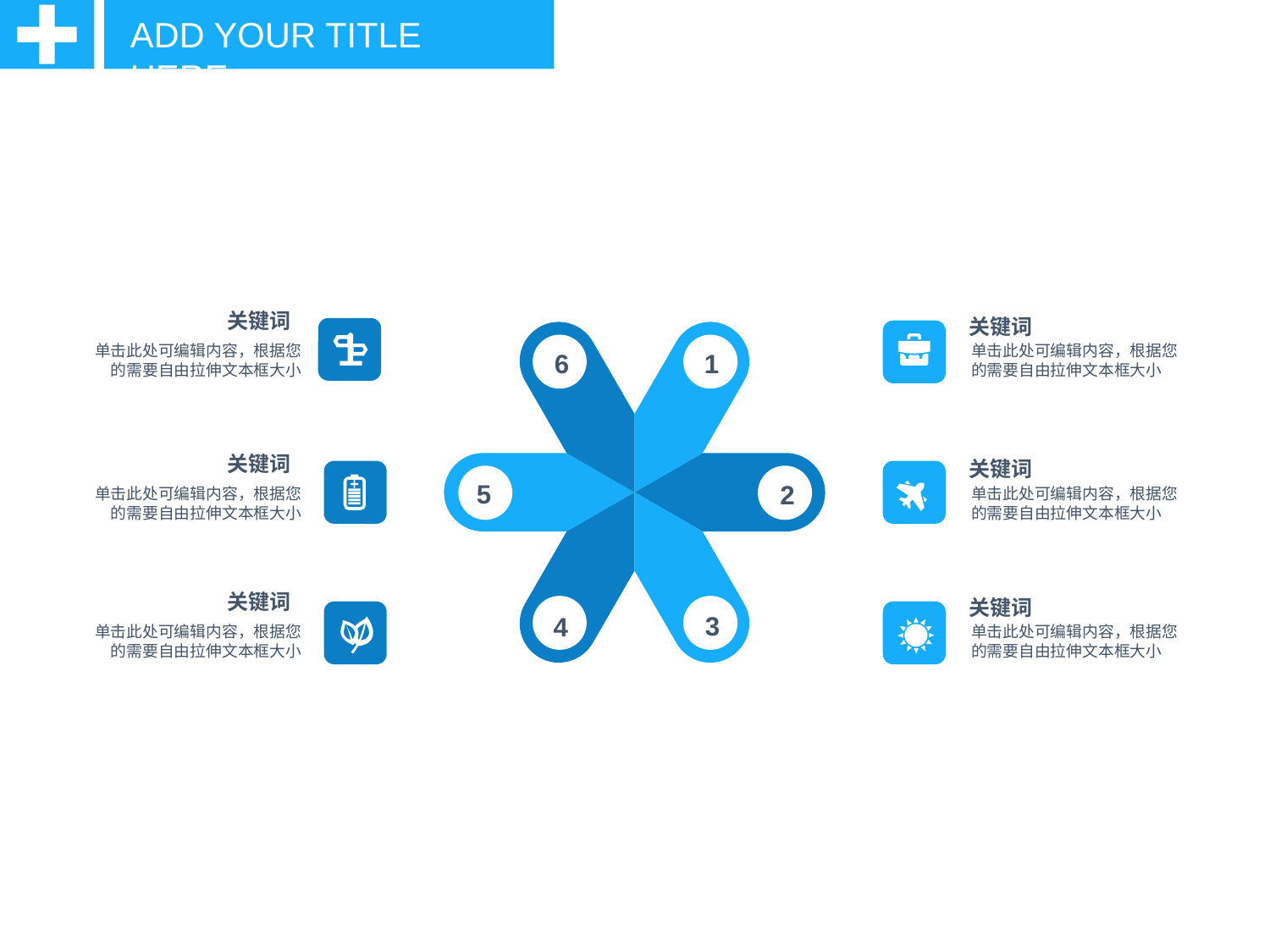

ADD YOUR TITLE HERE
关键词
关键词

单击此处可编辑内容，根据您的需要自由拉伸文本框大小
6
1
单击此处可编辑内容，根据您的需要自由拉伸文本框大小
关键词

关键词

5
2

单击此处可编辑内容，根据您的需要自由拉伸文本框大小
单击此处可编辑内容，根据您的需要自由拉伸文本框大小

关键词
关键词

3
4

单击此处可编辑内容，根据您的需要自由拉伸文本框大小
单击此处可编辑内容，根据您的需要自由拉伸文本框大小